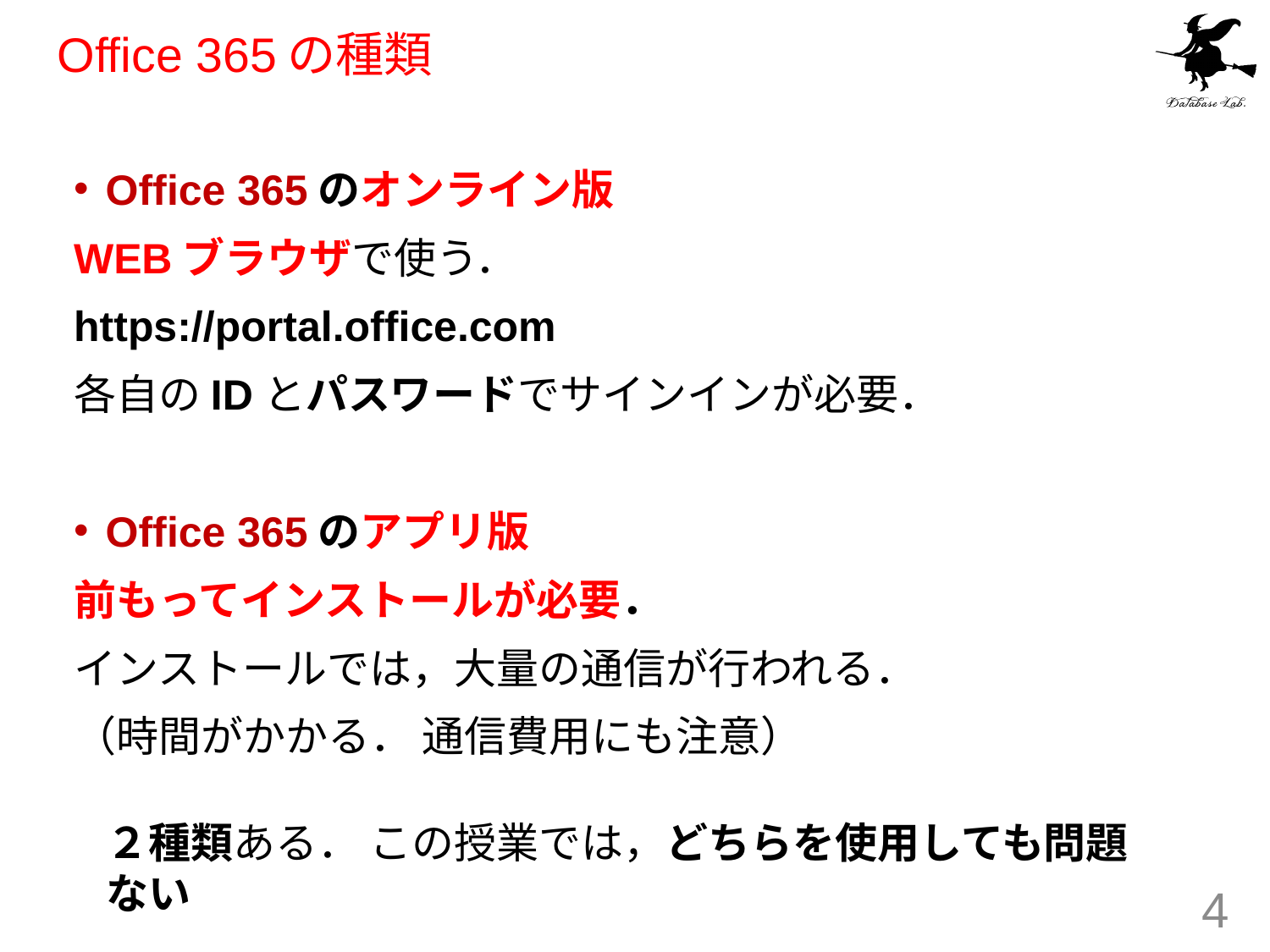

# Office 365の種類
Office 365のオンライン版
WEBブラウザで使う．
https://portal.office.com
各自のIDとパスワードでサインインが必要．

Office 365のアプリ版
前もってインストールが必要．
インストールでは，大量の通信が行われる．
（時間がかかる． 通信費用にも注意）

２種類ある． この授業では，どちらを使用しても問題ない
4